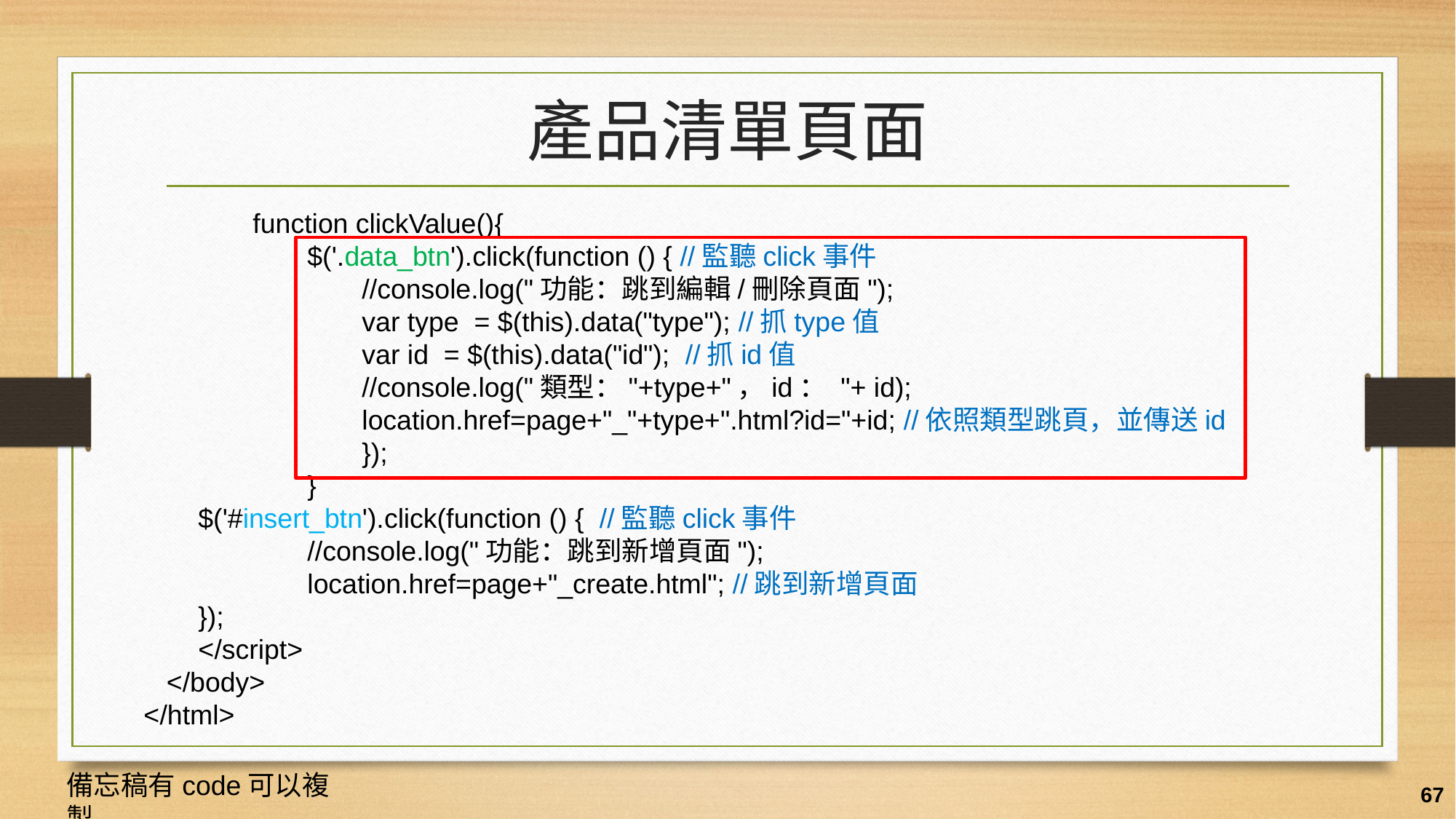

# 產品清單頁面
function clickValue(){
$('.data_btn').click(function () { //監聽click事件
//console.log("功能：跳到編輯/刪除頁面");
var type  = $(this).data("type"); //抓type值
var id  = $(this).data("id");  //抓id值
//console.log("類型："+type+"，id： "+ id);
location.href=page+"_"+type+".html?id="+id; //依照類型跳頁，並傳送id
	});
	}
$('#insert_btn').click(function () {  //監聽click事件
	//console.log("功能：跳到新增頁面");
	location.href=page+"_create.html"; //跳到新增頁面
});
</script>
   </body>
</html>

備忘稿有code可以複製
67